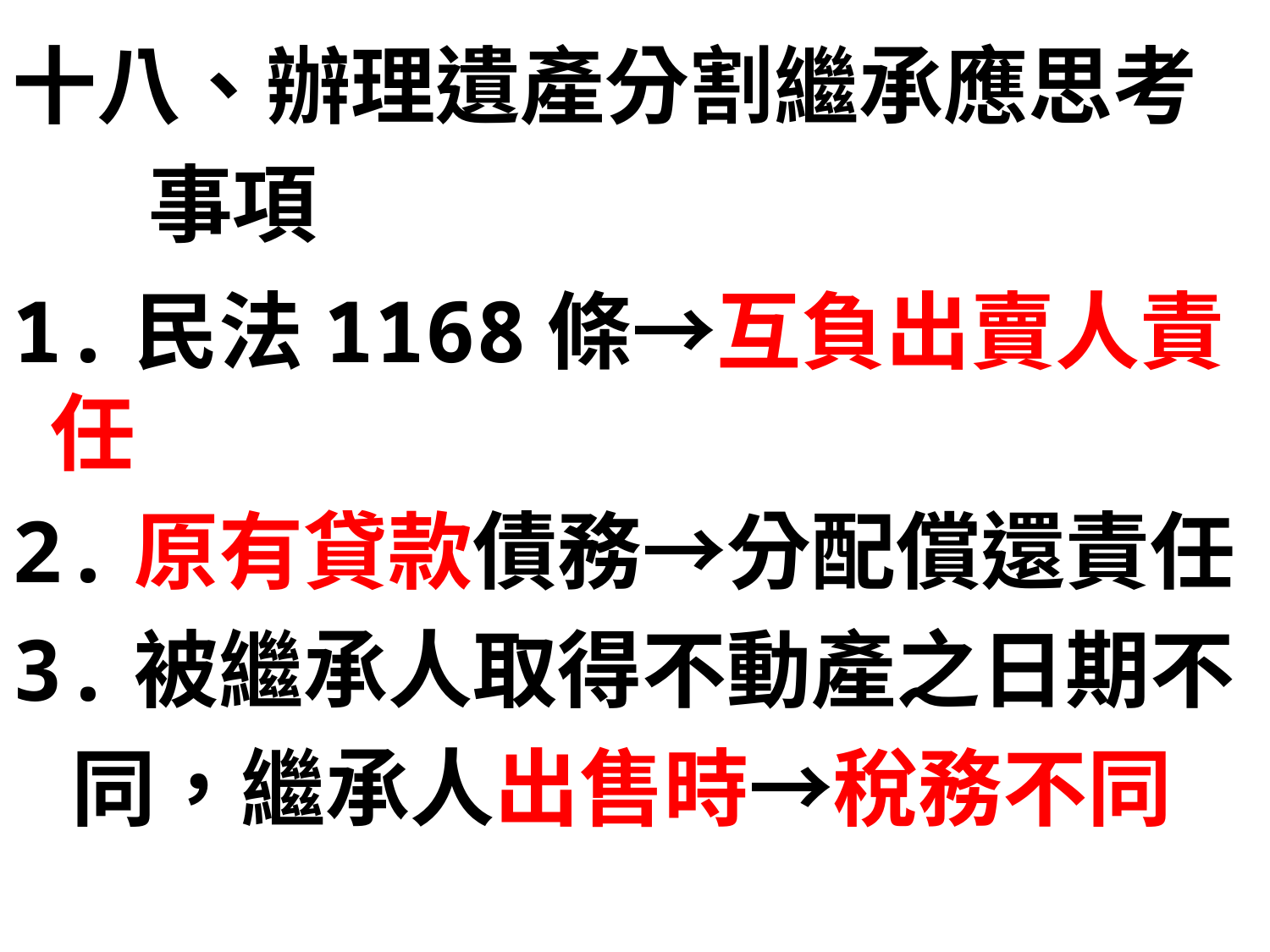

十八、辦理遺產分割繼承應思考
      事項

1.民法1168條→互負出賣人責任
2.原有貸款債務→分配償還責任
3.被繼承人取得不動產之日期不
  同，繼承人出售時→稅務不同